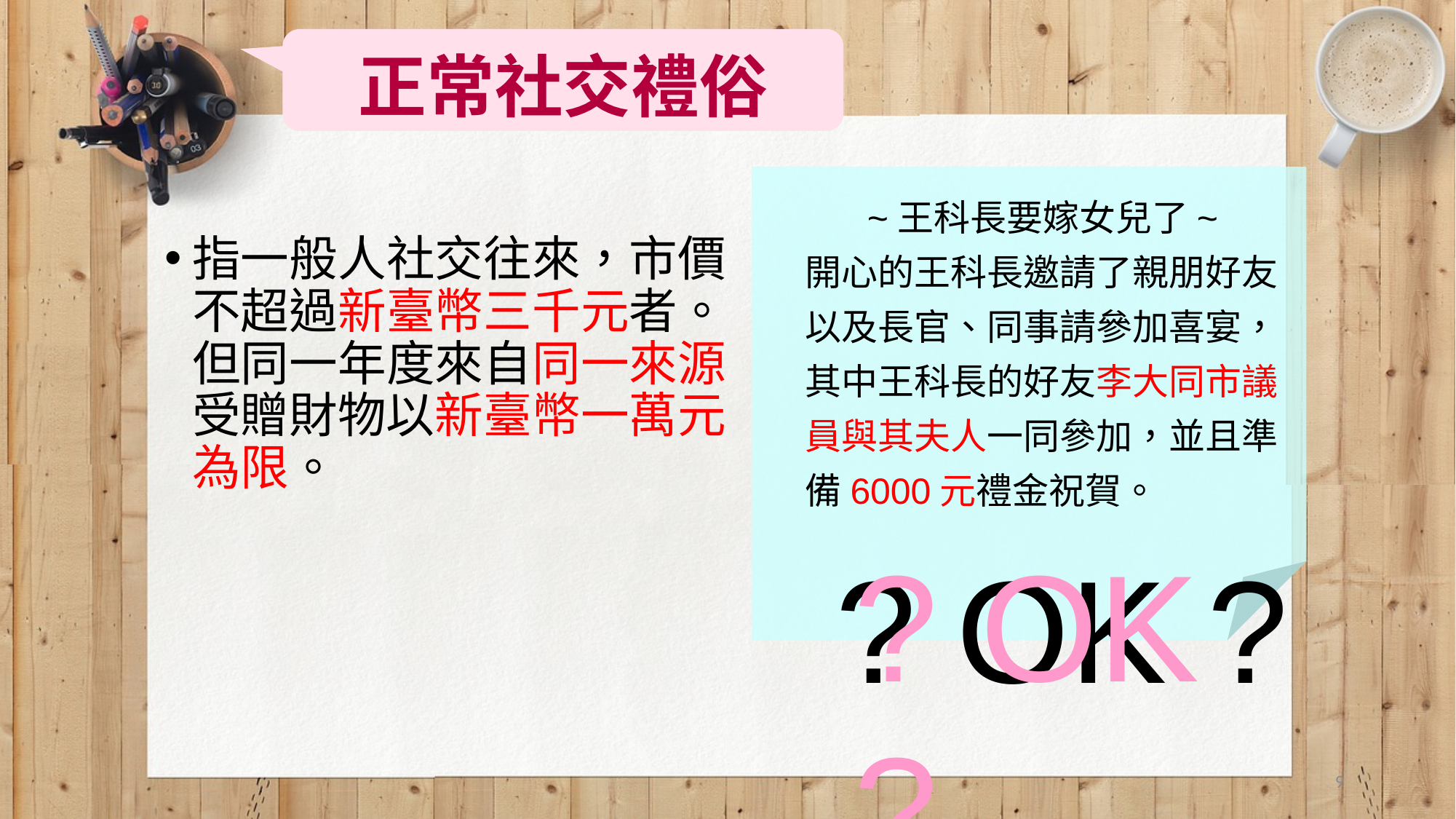

正常社交禮俗
    ~王科長要嫁女兒了~
開心的王科長邀請了親朋好友
以及長官、同事請參加喜宴，
其中王科長的好友李大同市議
員與其夫人一同參加，並且準
備6000元禮金祝賀。

指一般人社交往來，市價不超過新臺幣三千元者。但同一年度來自同一來源受贈財物以新臺幣一萬元為限。

? OK ?
? OK ?
9